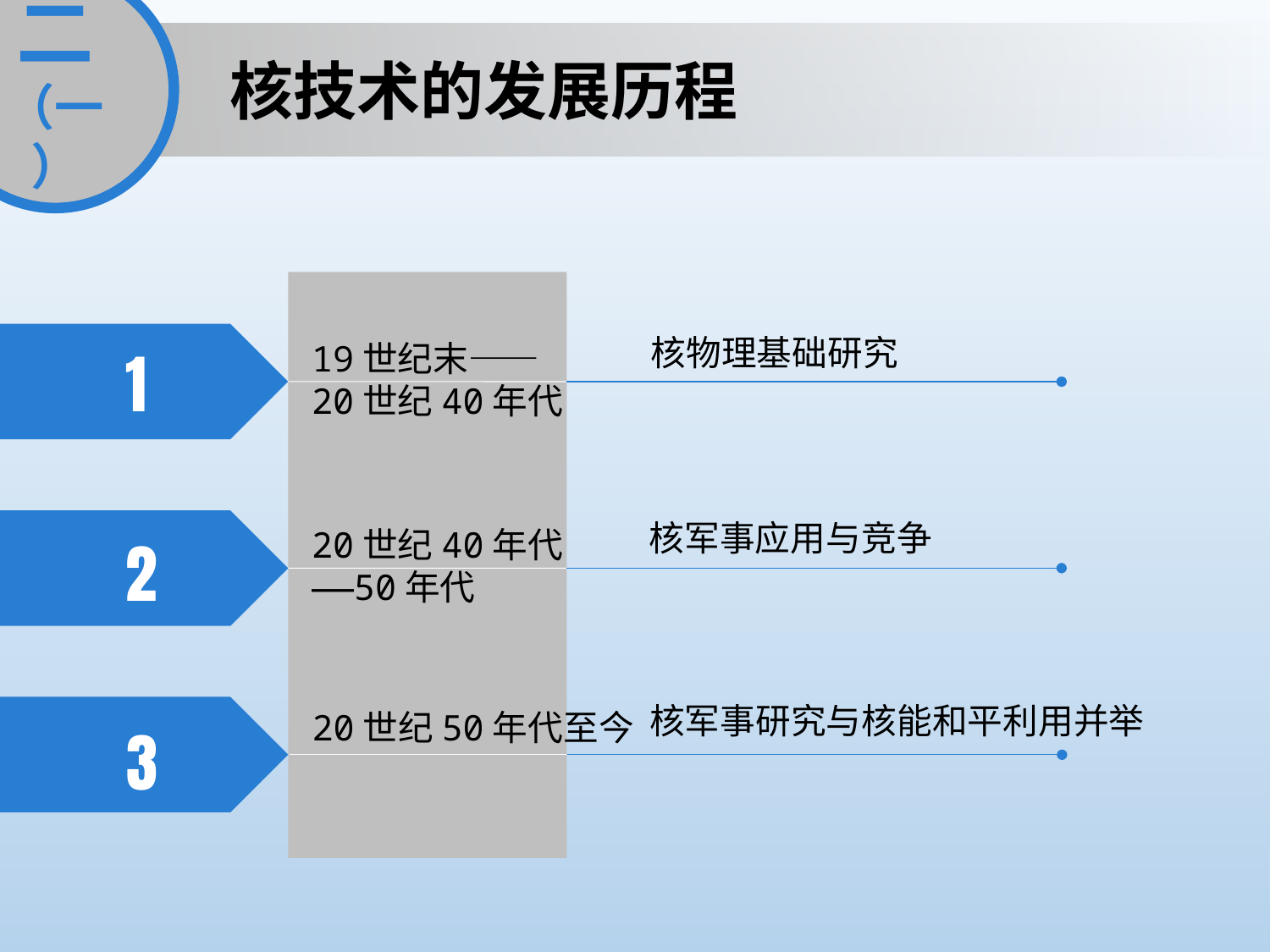

二
（一）

核技术的发展历程

1
核物理基础研究
19世纪末——
20世纪40年代
核军事应用与竞争

2
20世纪40年代
——50年代
核军事研究与核能和平利用并举

3
20世纪50年代至今